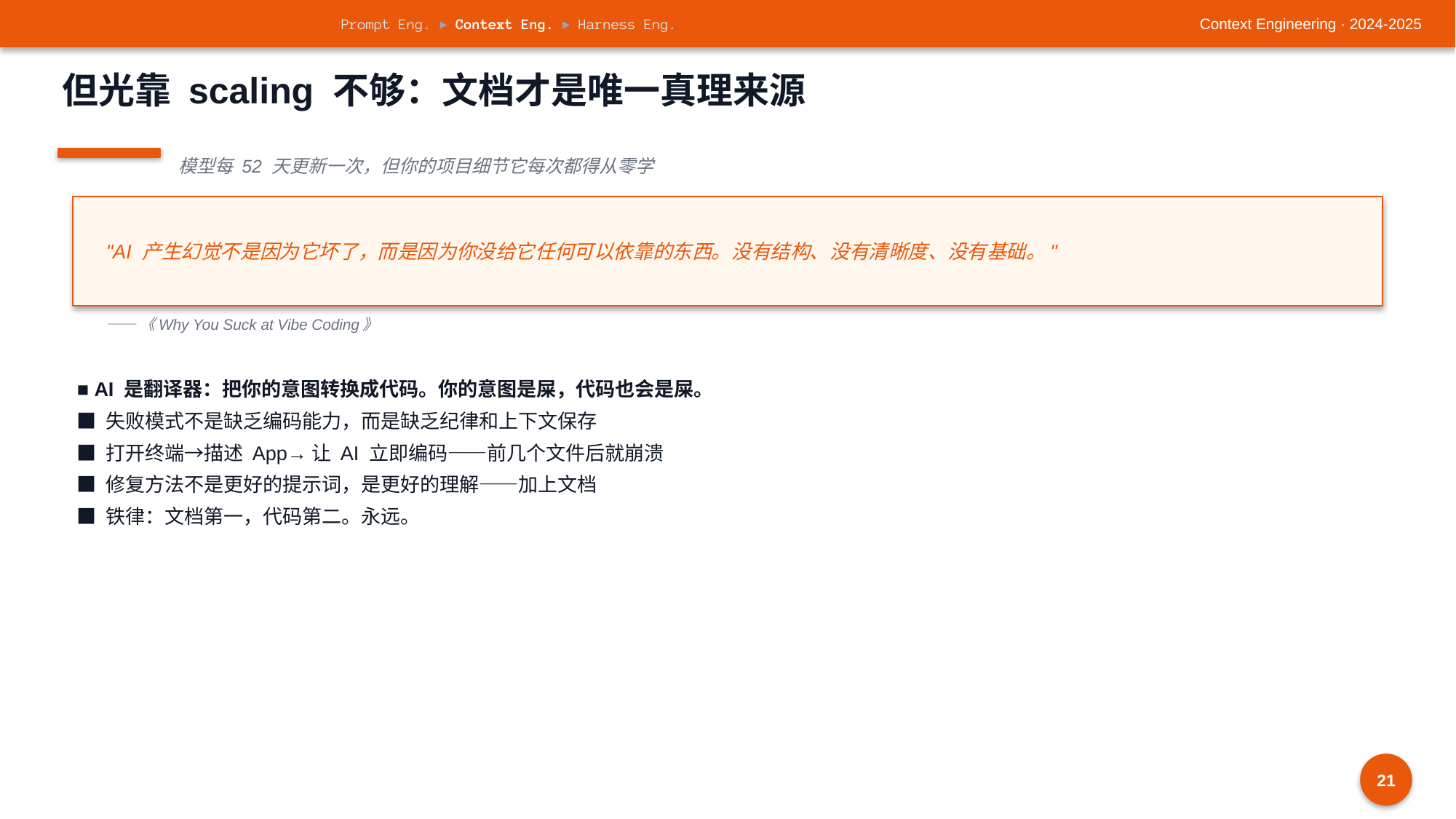

Prompt Eng.  ▸  Context Eng.  ▸  Harness Eng.
Context Engineering · 2024-2025
但光靠 scaling 不够：文档才是唯一真理来源
模型每 52 天更新一次，但你的项目细节它每次都得从零学

"AI 产生幻觉不是因为它坏了，而是因为你没给它任何可以依靠的东西。没有结构、没有清晰度、没有基础。"
——《Why You Suck at Vibe Coding》
■ AI 是翻译器：把你的意图转换成代码。你的意图是屎，代码也会是屎。
■ 失败模式不是缺乏编码能力，而是缺乏纪律和上下文保存
■ 打开终端→描述 App→让 AI 立即编码——前几个文件后就崩溃
■ 修复方法不是更好的提示词，是更好的理解——加上文档
■ 铁律：文档第一，代码第二。永远。

21